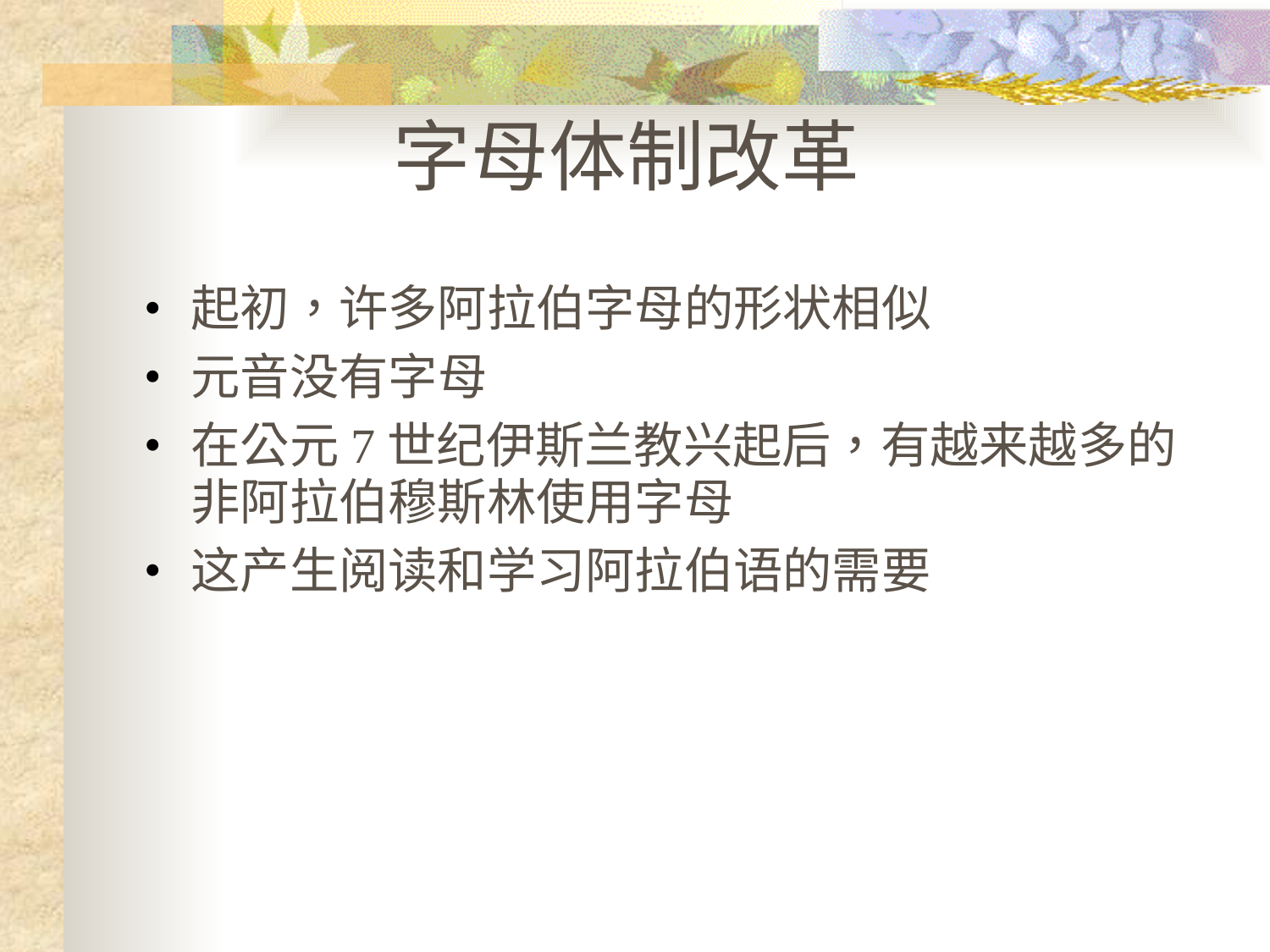

字母体制改革
起初，许多阿拉伯字母的形状相似
元音没有字母
在公元7世纪伊斯兰教兴起后，有越来越多的非阿拉伯穆斯林使用字母
这产生阅读和学习阿拉伯语的需要